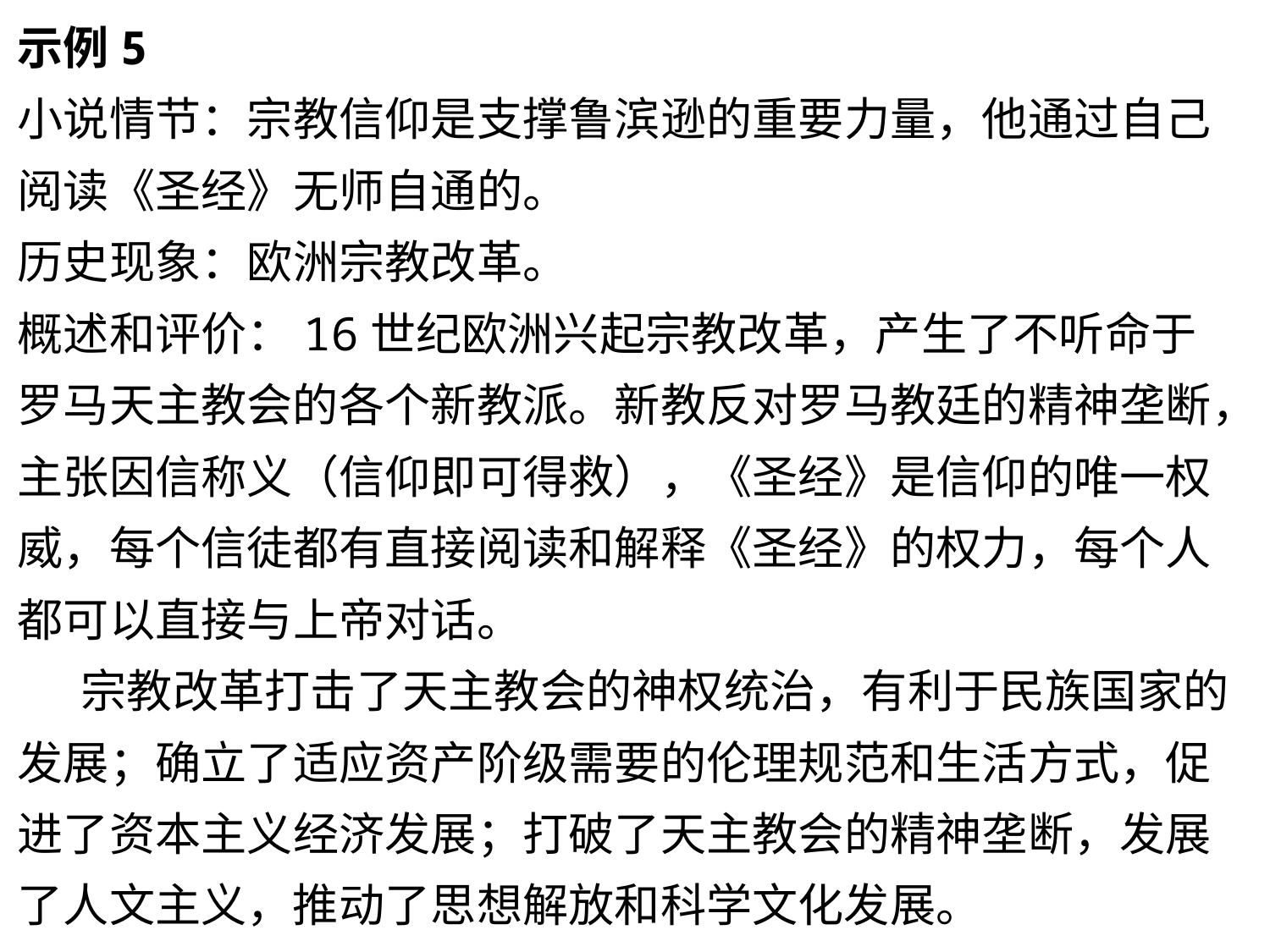

示例5
小说情节：宗教信仰是支撑鲁滨逊的重要力量，他通过自己阅读《圣经》无师自通的。
历史现象：欧洲宗教改革。
概述和评价：16世纪欧洲兴起宗教改革，产生了不听命于罗马天主教会的各个新教派。新教反对罗马教廷的精神垄断，主张因信称义（信仰即可得救），《圣经》是信仰的唯一权威，每个信徒都有直接阅读和解释《圣经》的权力，每个人都可以直接与上帝对话。
宗教改革打击了天主教会的神权统治，有利于民族国家的发展；确立了适应资产阶级需要的伦理规范和生活方式，促进了资本主义经济发展；打破了天主教会的精神垄断，发展了人文主义，推动了思想解放和科学文化发展。